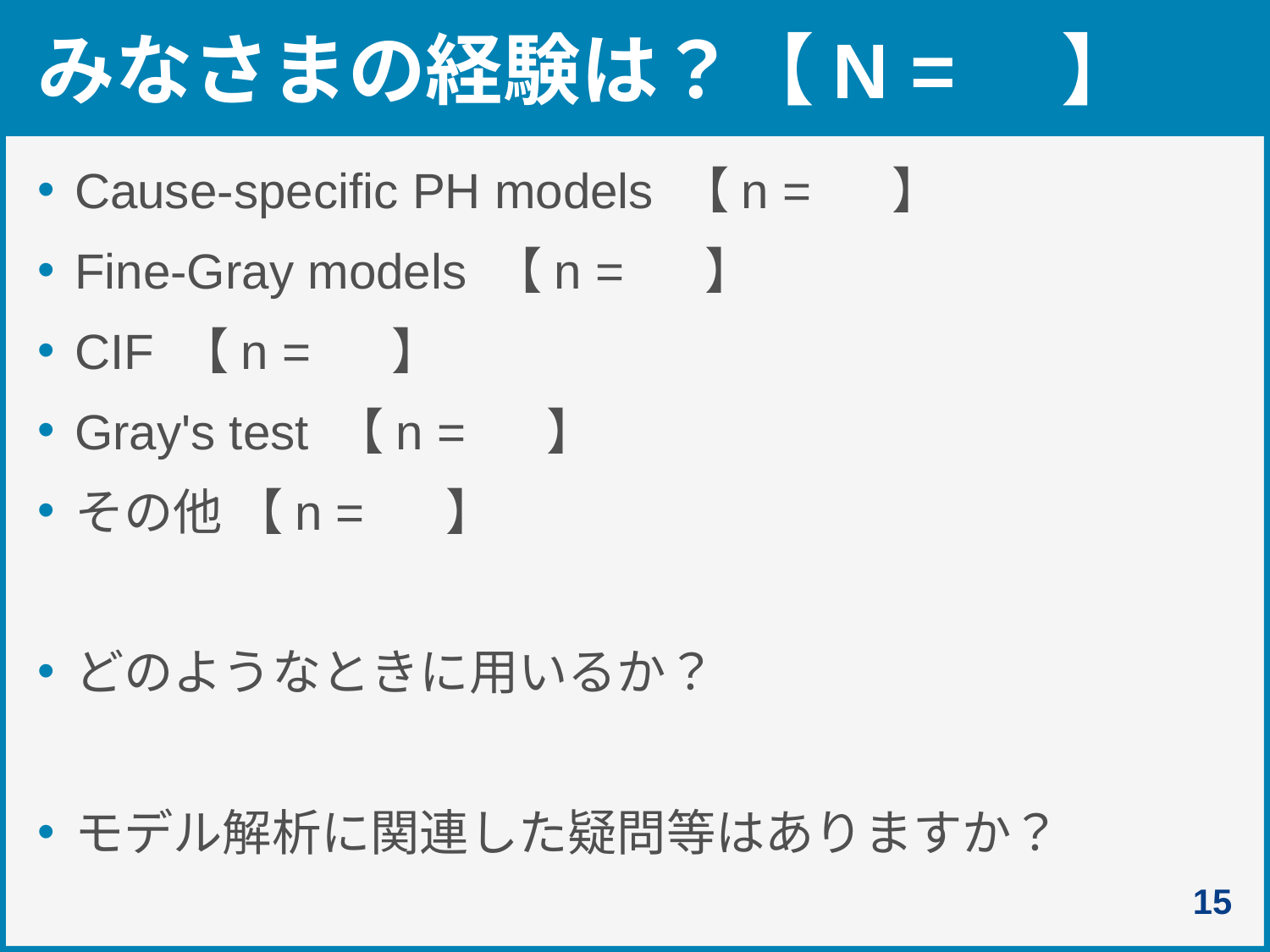

# みなさまの経験は？【N =    】
Cause-specific PH models 【n =     】
Fine-Gray models 【n =     】
CIF 【n =     】
Gray's test 【n =     】
その他 【n =     】

どのようなときに用いるか？

モデル解析に関連した疑問等はありますか？
15